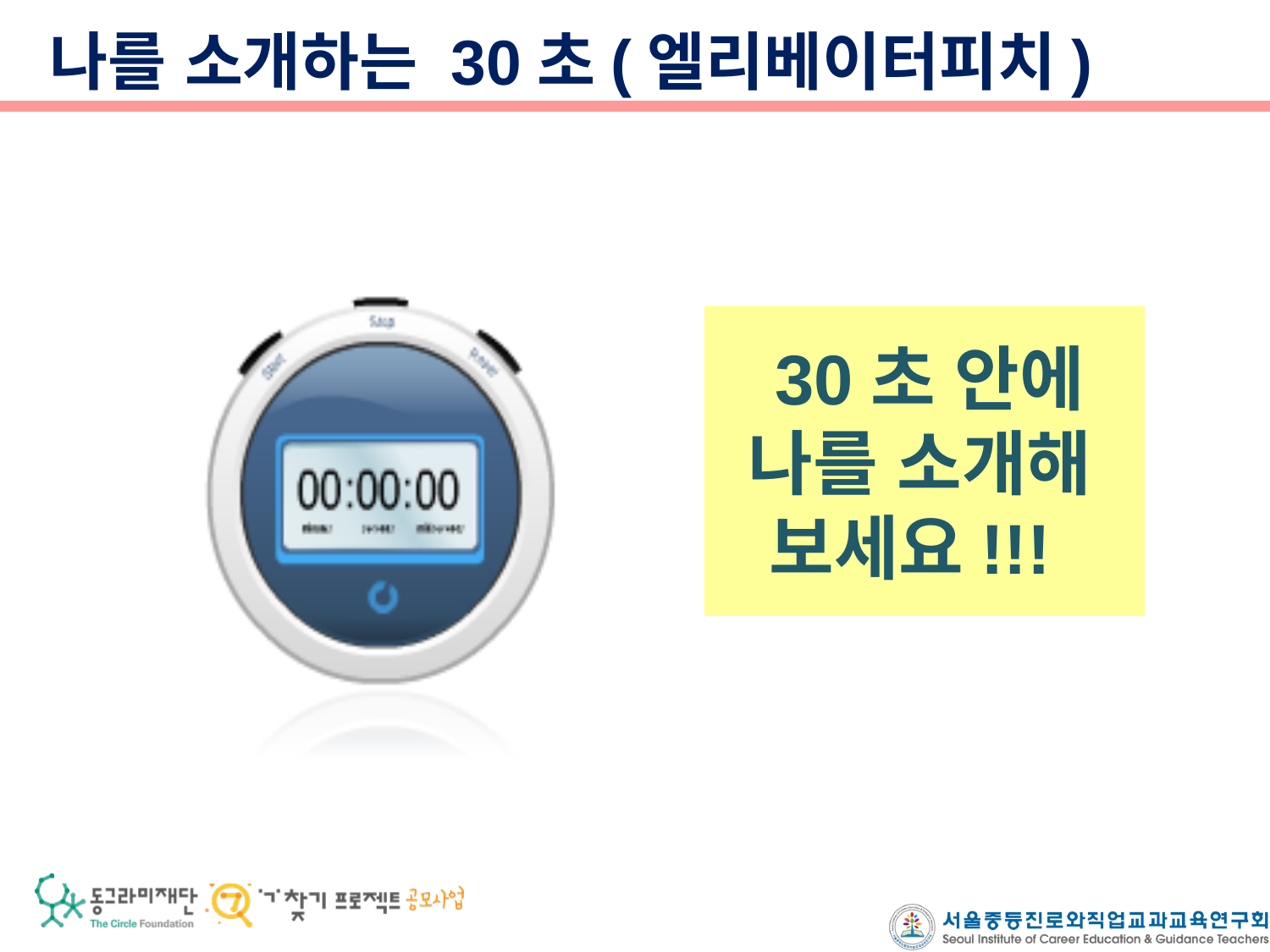

나를 소개하는 30초(엘리베이터피치)
 30초 안에 나를 소개해 보세요!!!